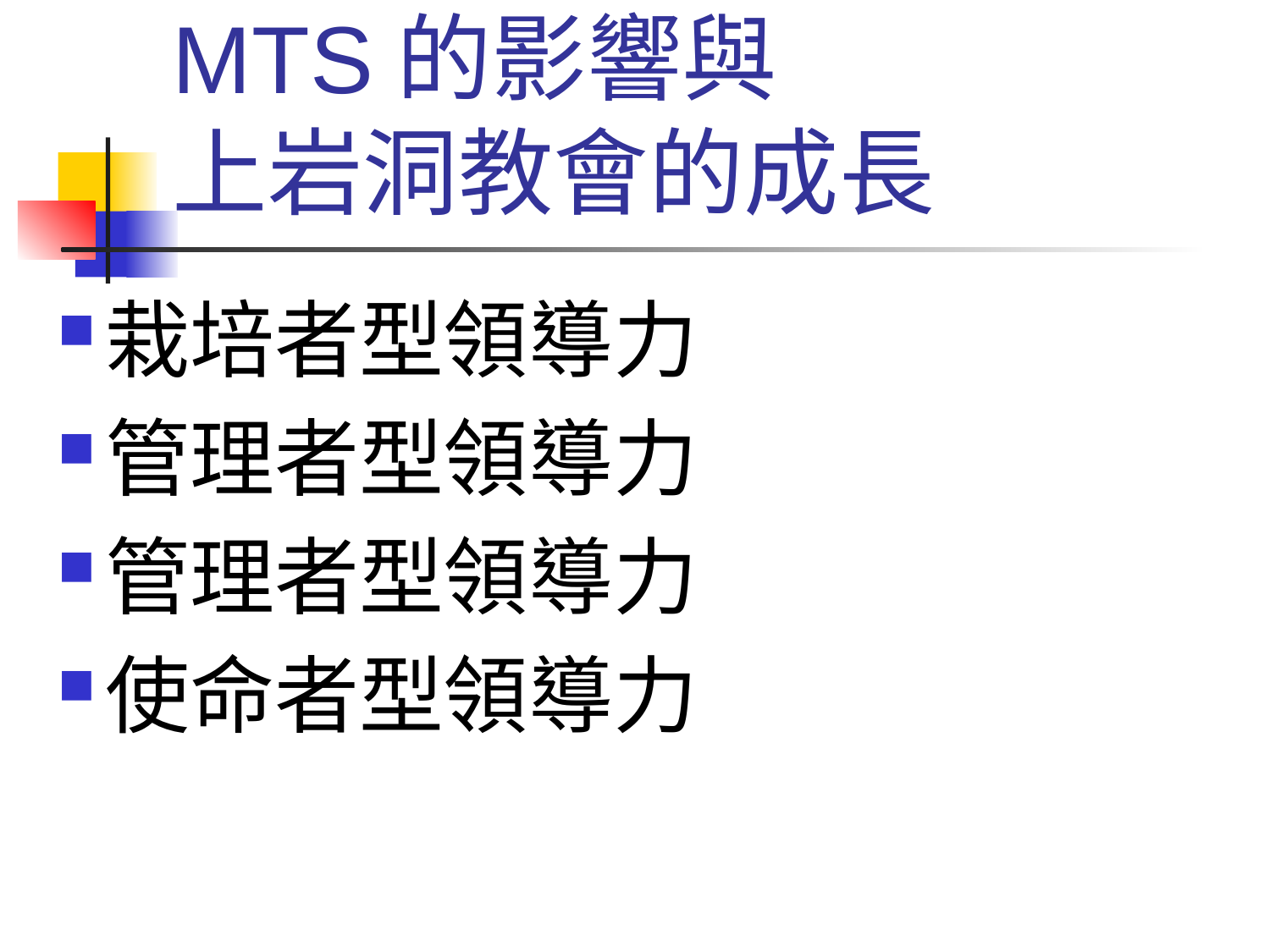

MTS的影響與
上岩洞教會的成長
栽培者型領導力
管理者型領導力
管理者型領導力
使命者型領導力